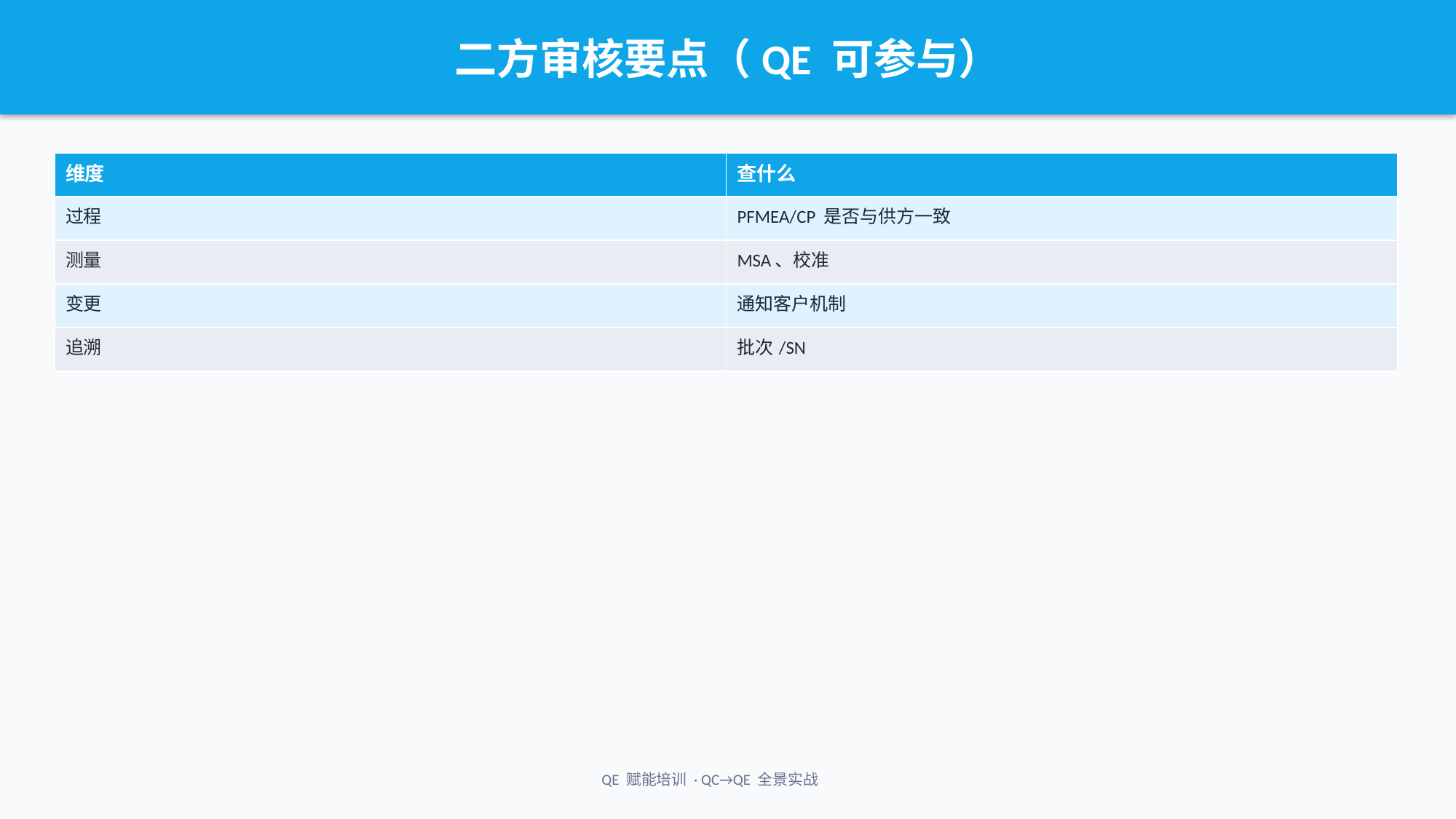

二方审核要点（QE 可参与）
| 维度 | 查什么 |
| --- | --- |
| 过程 | PFMEA/CP 是否与供方一致 |
| 测量 | MSA、校准 |
| 变更 | 通知客户机制 |
| 追溯 | 批次/SN |
QE 赋能培训 · QC→QE 全景实战